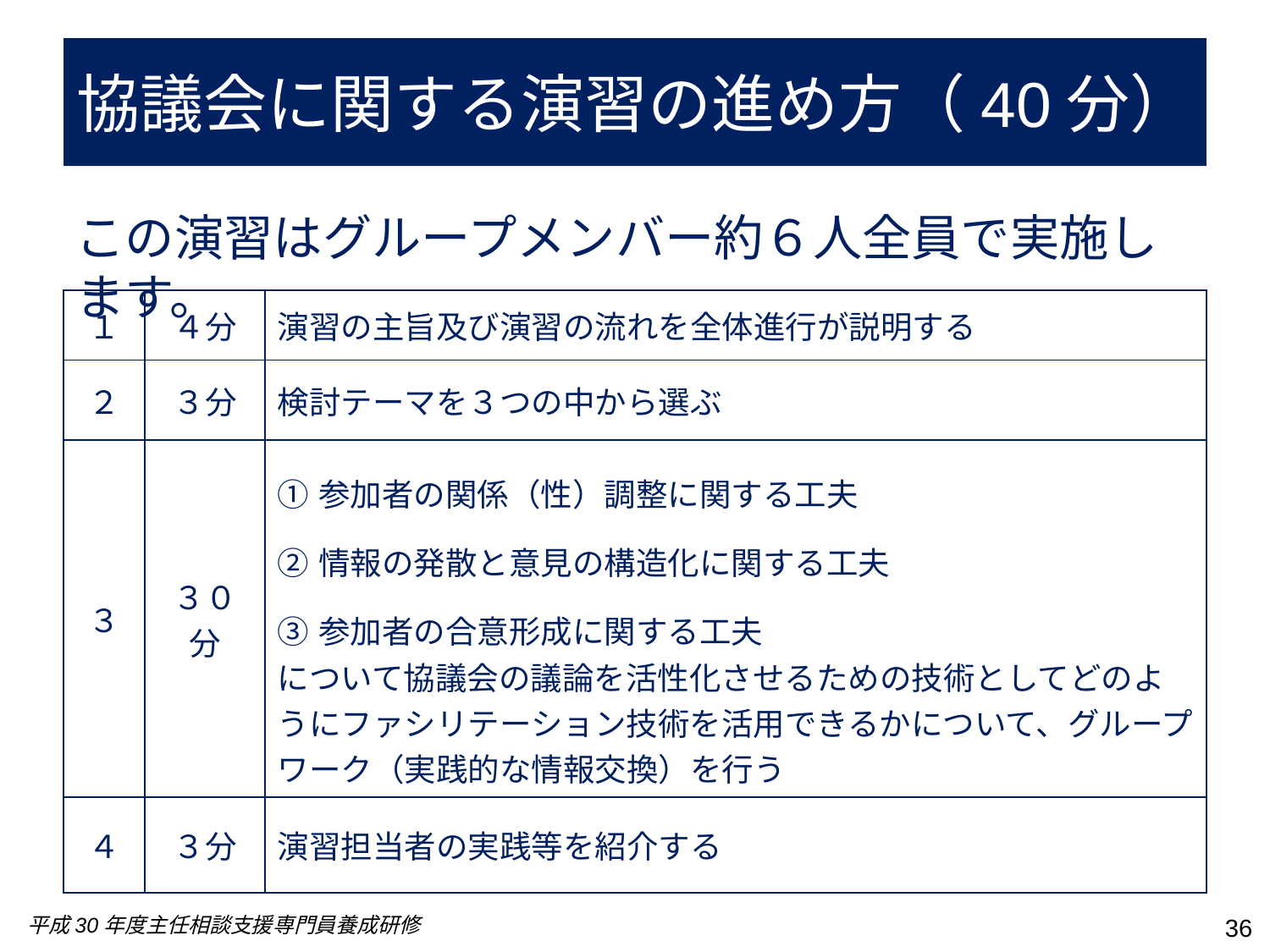

# 協議会に関する演習の進め方（40分）
この演習はグループメンバー約６人全員で実施します。
| １ | ４分 | 演習の主旨及び演習の流れを全体進行が説明する |
| --- | --- | --- |
| ２ | ３分 | 検討テーマを３つの中から選ぶ |
| ３ | ３０分 | ①参加者の関係（性）調整に関する工夫 ②情報の発散と意見の構造化に関する工夫 ③参加者の合意形成に関する工夫 について協議会の議論を活性化させるための技術としてどのようにファシリテーション技術を活用できるかについて、グループワーク（実践的な情報交換）を行う |
| ４ | ３分 | 演習担当者の実践等を紹介する |
平成30年度主任相談支援専門員養成研修
36